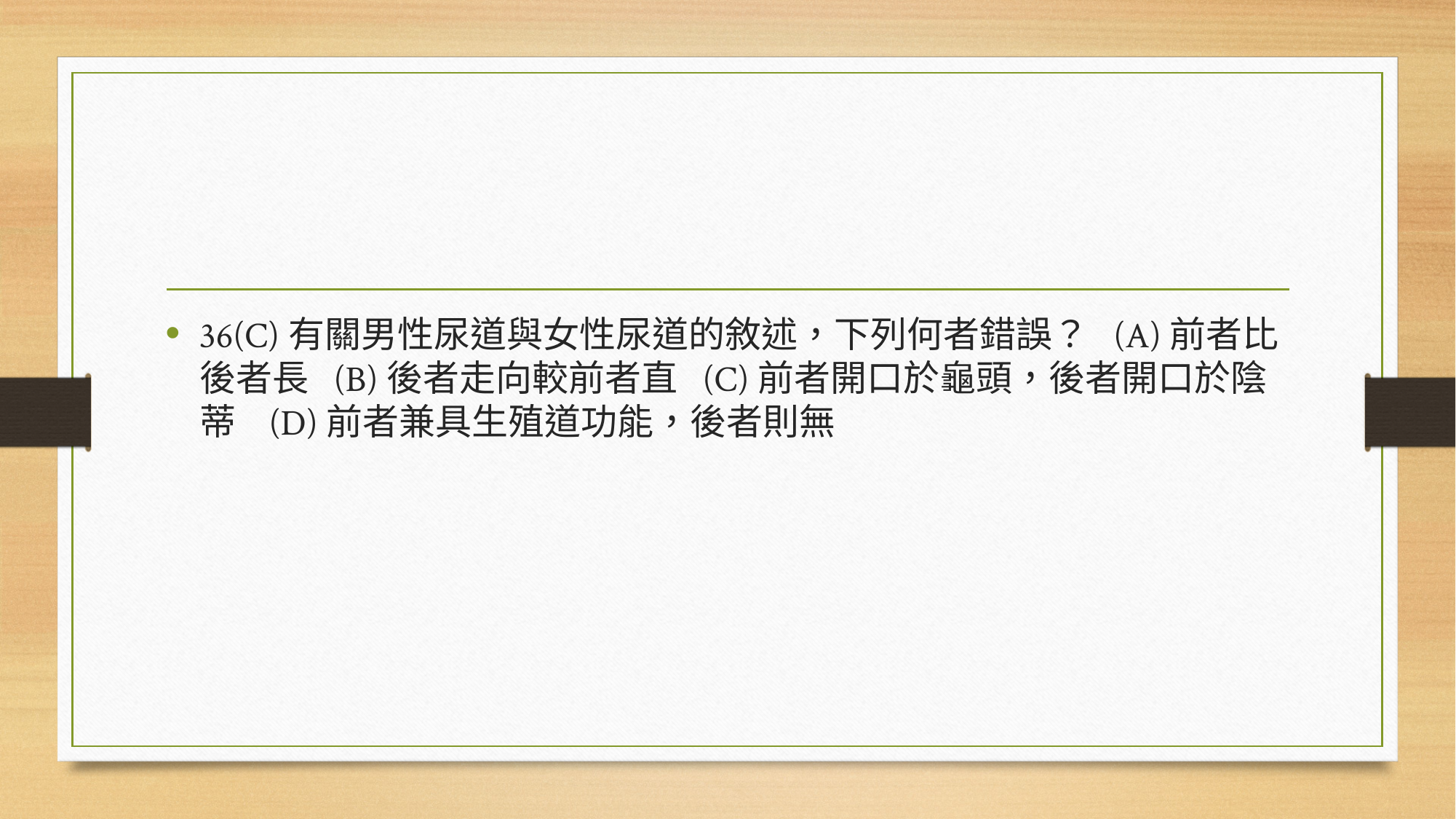

#
36(C)有關男性尿道與女性尿道的敘述，下列何者錯誤？  (A)前者比後者長  (B)後者走向較前者直  (C)前者開口於龜頭，後者開口於陰蒂   (D)前者兼具生殖道功能，後者則無